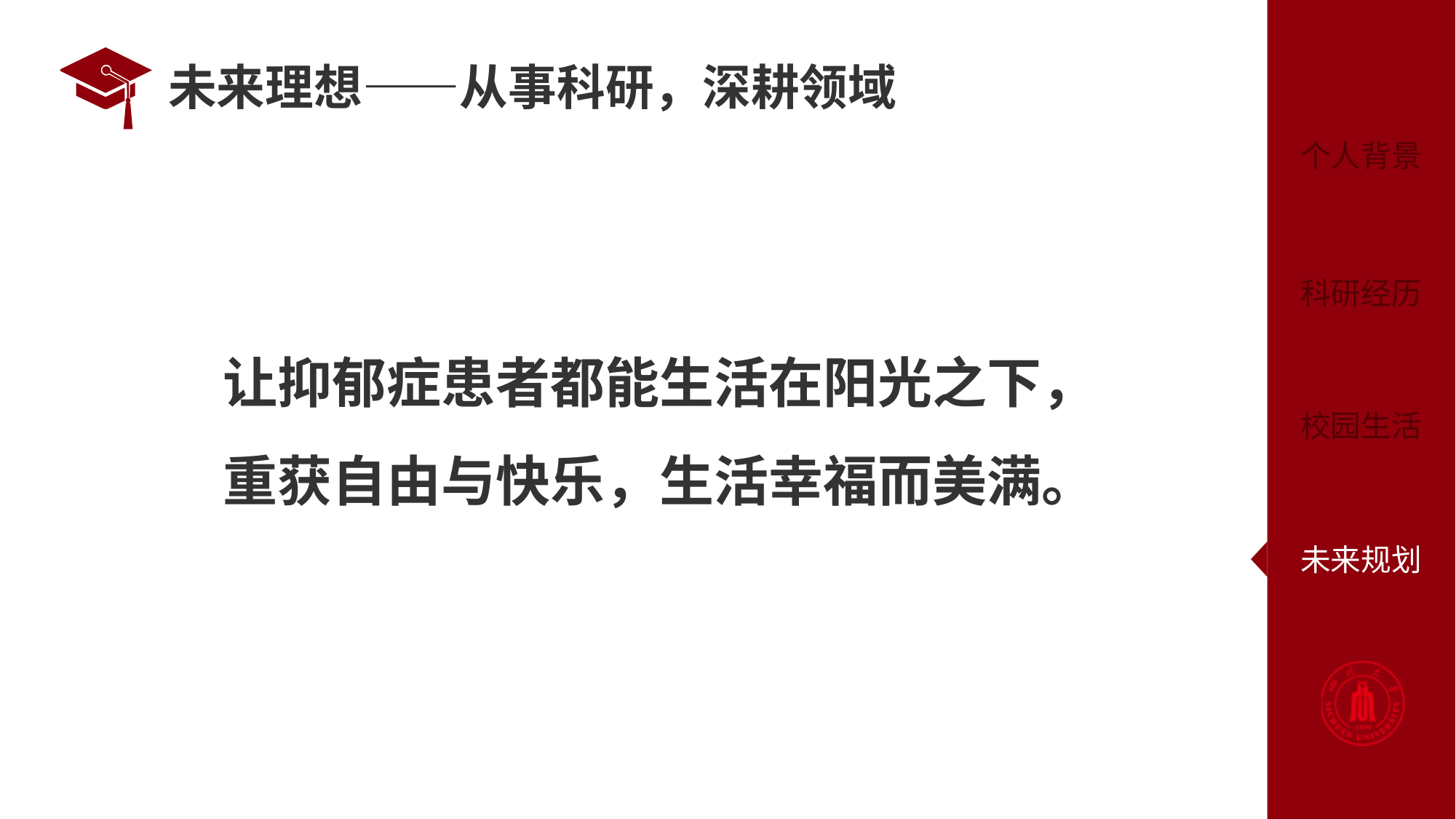

# 未来理想——从事科研，深耕领域
让抑郁症患者都能生活在阳光之下，重获自由与快乐，生活幸福而美满。